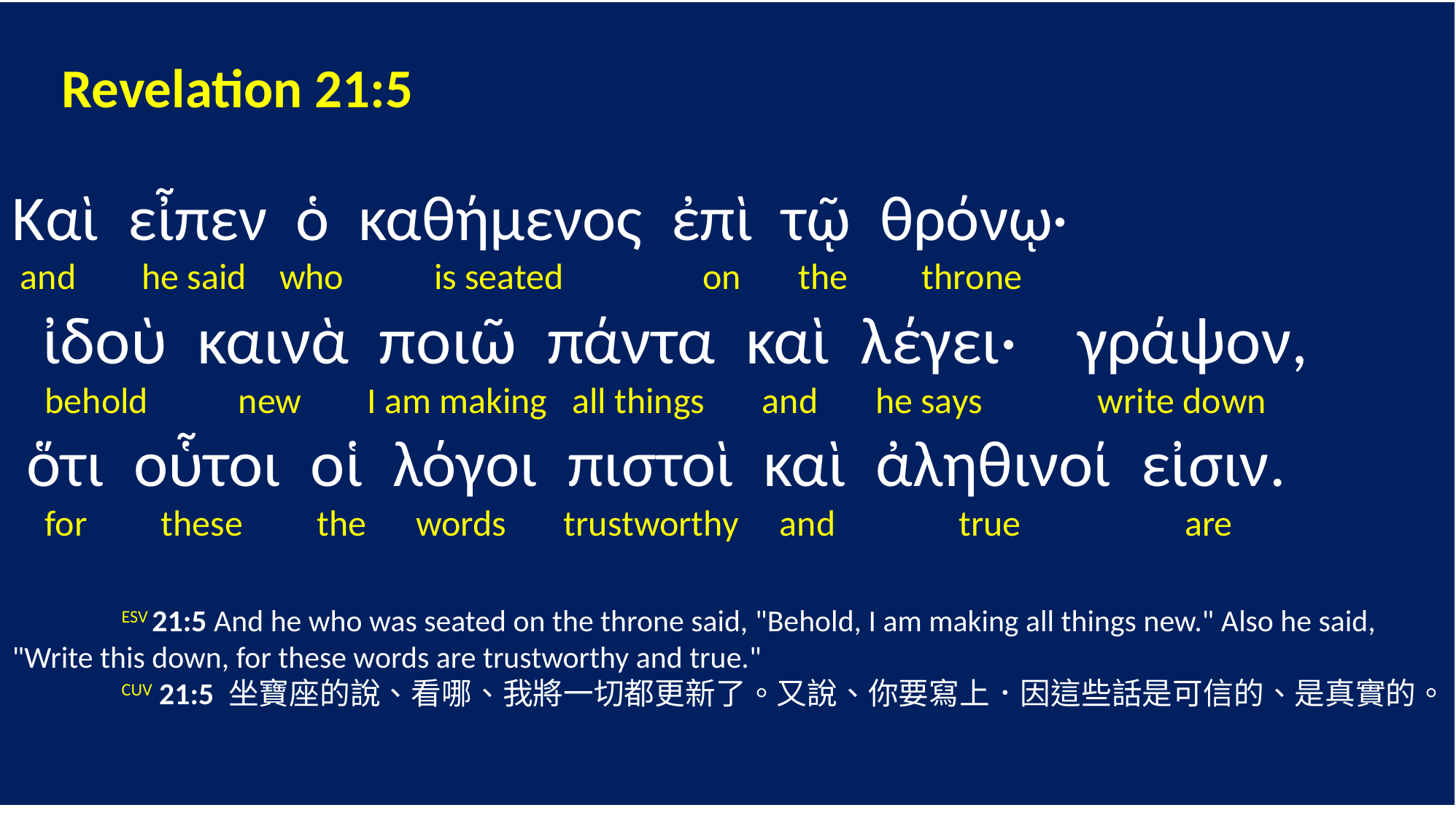

Revelation 21:5

Καὶ  εἶπεν  ὁ  καθήμενος  ἐπὶ  τῷ  θρόνῳ·
 and        he said    who           is seated                 on       the         throne
  ἰδοὺ  καινὰ  ποιῶ  πάντα  καὶ  λέγει·    γράψον,
    behold           new        I am making   all things       and       he says              write down
 ὅτι  οὗτοι  οἱ  λόγοι  πιστοὶ  καὶ  ἀληθινοί  εἰσιν.
    for         these         the      words       trustworthy     and               true                    are

	ESV 21:5 And he who was seated on the throne said, "Behold, I am making all things new." Also he said, "Write this down, for these words are trustworthy and true."
	CUV 21:5 坐寶座的說、看哪、我將一切都更新了。又說、你要寫上．因這些話是可信的、是真實的。